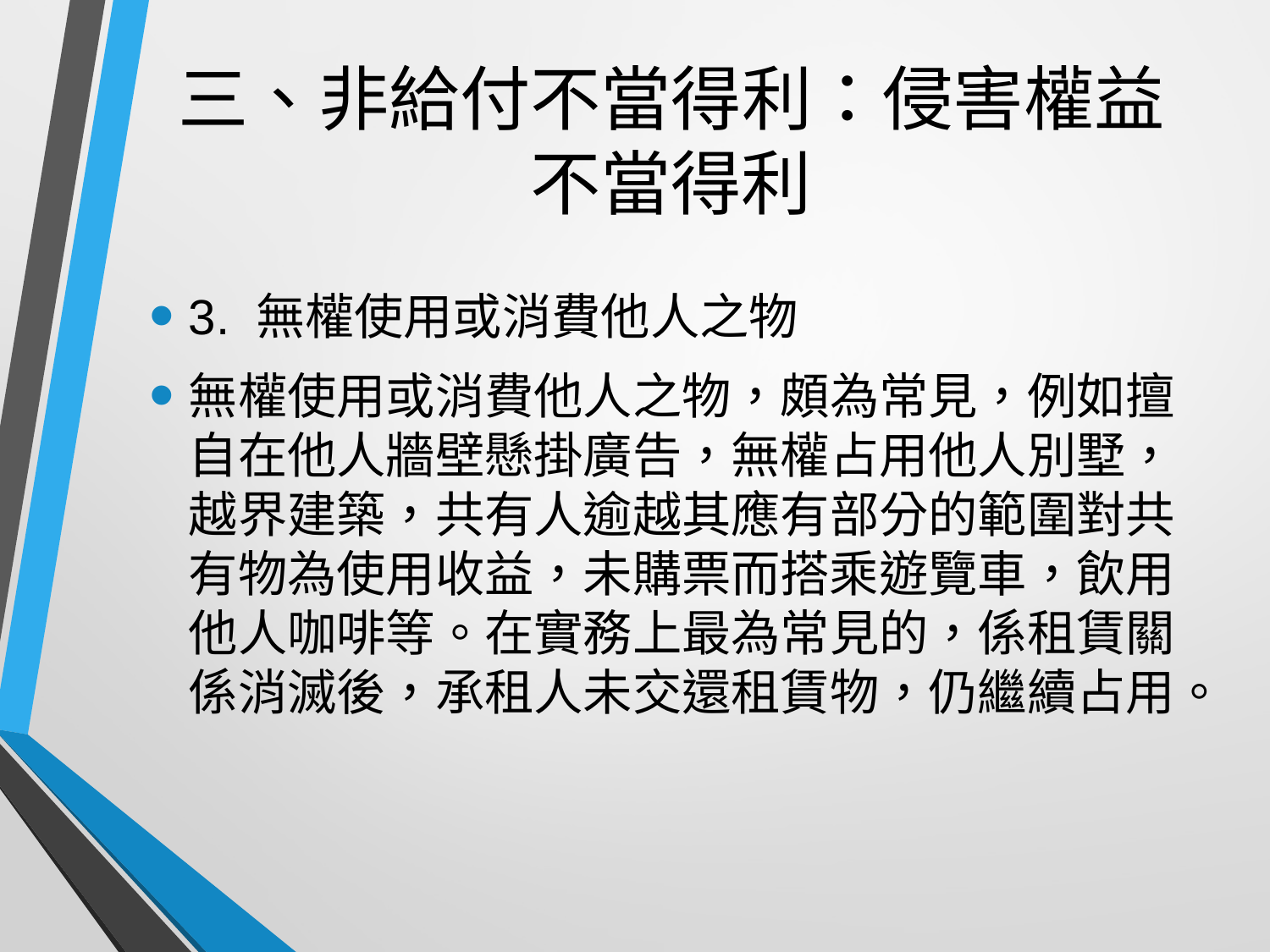

# 三、非給付不當得利：侵害權益不當得利
3. 無權使用或消費他人之物
無權使用或消費他人之物，頗為常見，例如擅自在他人牆壁懸掛廣告，無權占用他人別墅，越界建築，共有人逾越其應有部分的範圍對共有物為使用收益，未購票而搭乘遊覽車，飲用他人咖啡等。在實務上最為常見的，係租賃關係消滅後，承租人未交還租賃物，仍繼續占用。